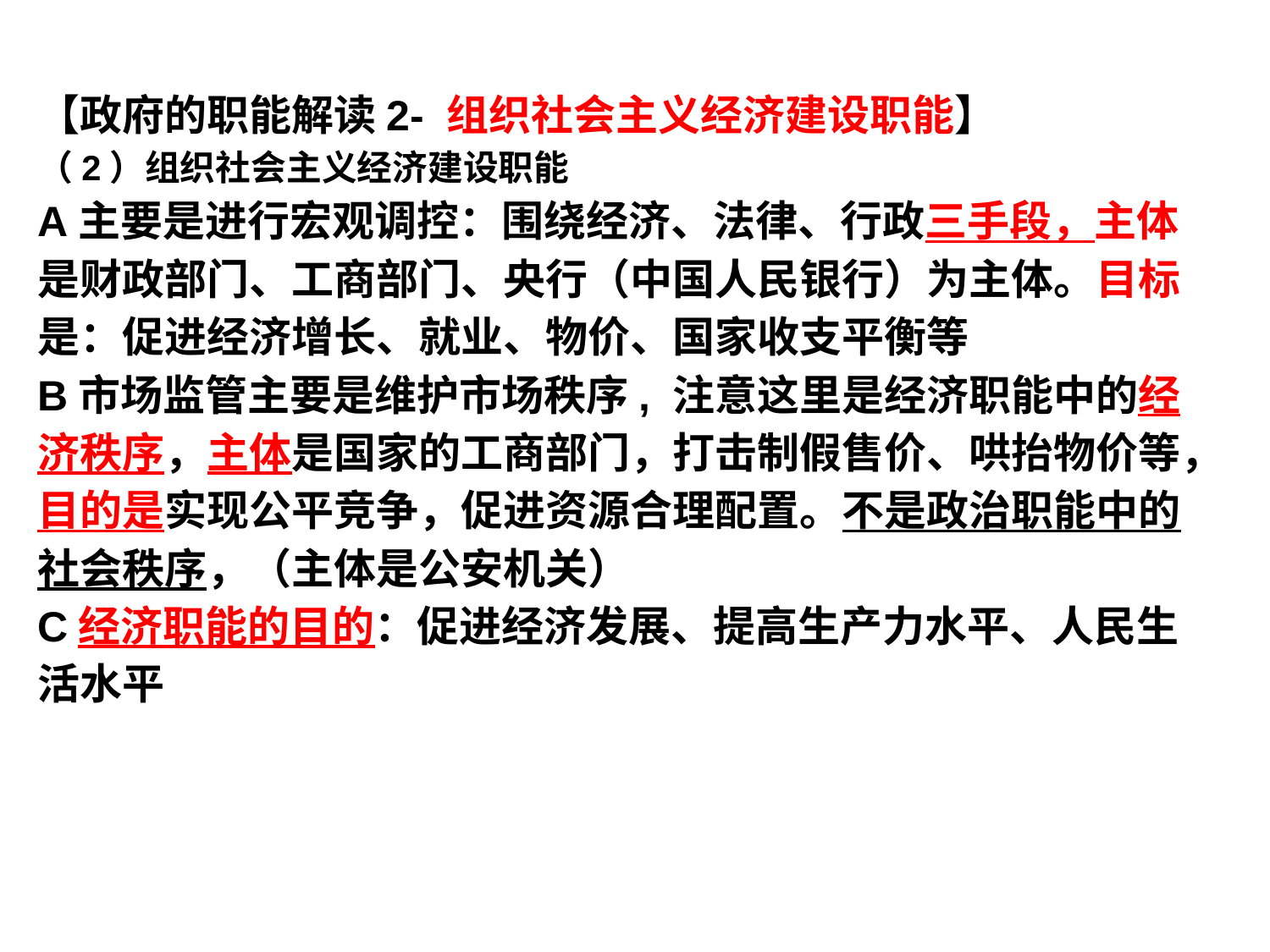

【政府的职能解读2- 组织社会主义经济建设职能】
（2）组织社会主义经济建设职能
A主要是进行宏观调控：围绕经济、法律、行政三手段，主体是财政部门、工商部门、央行（中国人民银行）为主体。目标是：促进经济增长、就业、物价、国家收支平衡等
B市场监管主要是维护市场秩序, 注意这里是经济职能中的经济秩序，主体是国家的工商部门，打击制假售价、哄抬物价等，目的是实现公平竞争，促进资源合理配置。不是政治职能中的社会秩序，（主体是公安机关）
C经济职能的目的：促进经济发展、提高生产力水平、人民生活水平